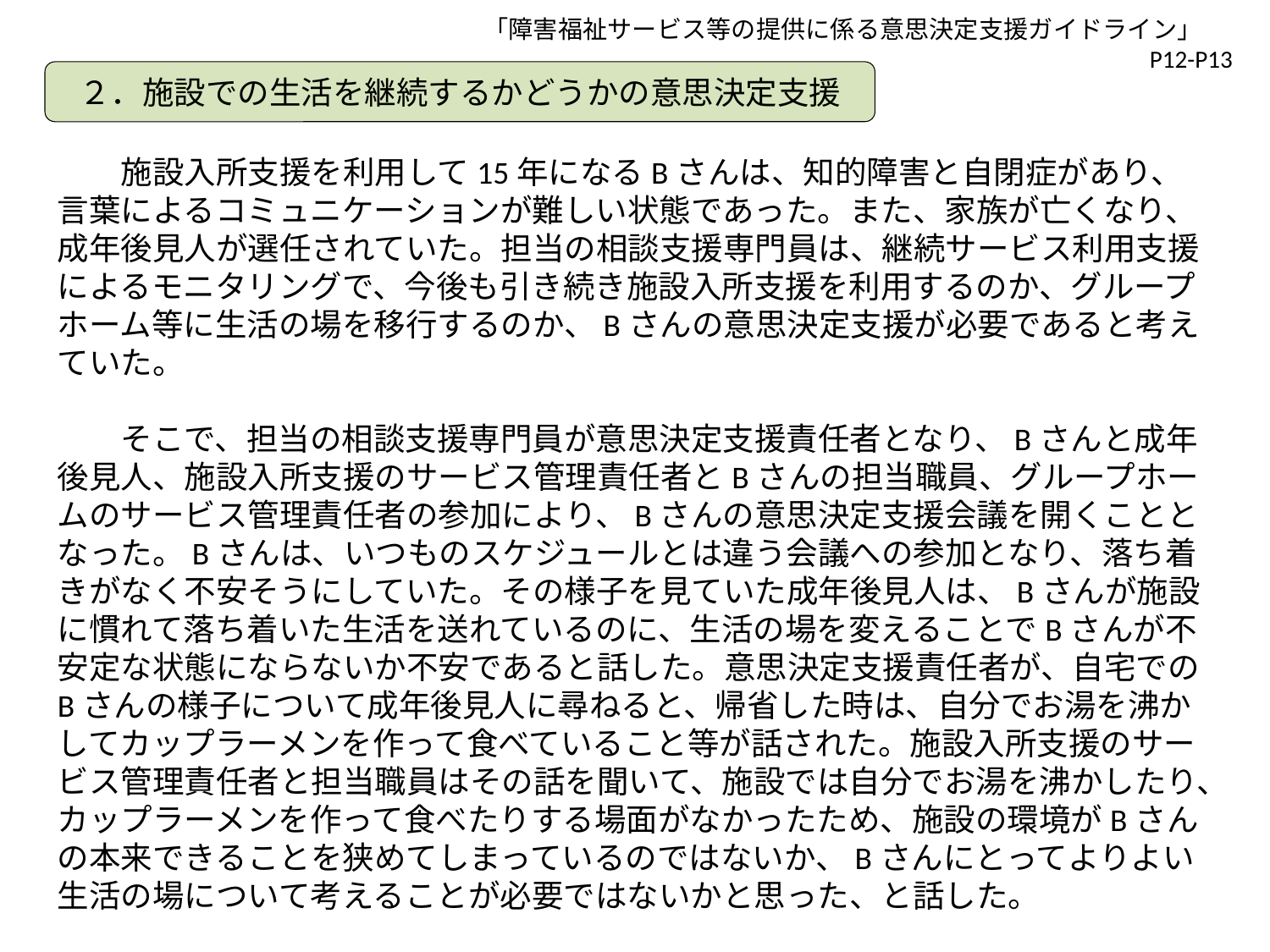

「障害福祉サービス等の提供に係る意思決定支援ガイドライン」　P12-P13
２．施設での生活を継続するかどうかの意思決定支援
　　施設入所支援を利用して15年になるBさんは、知的障害と自閉症があり、言葉によるコミュニケーションが難しい状態であった。また、家族が亡くなり、成年後見人が選任されていた。担当の相談支援専門員は、継続サービス利用支援によるモニタリングで、今後も引き続き施設入所支援を利用するのか、グループホーム等に生活の場を移行するのか、Bさんの意思決定支援が必要であると考えていた。

　　そこで、担当の相談支援専門員が意思決定支援責任者となり、Bさんと成年後見人、施設入所支援のサービス管理責任者とBさんの担当職員、グループホームのサービス管理責任者の参加により、Bさんの意思決定支援会議を開くこととなった。Bさんは、いつものスケジュールとは違う会議への参加となり、落ち着きがなく不安そうにしていた。その様子を見ていた成年後見人は、Bさんが施設に慣れて落ち着いた生活を送れているのに、生活の場を変えることでBさんが不安定な状態にならないか不安であると話した。意思決定支援責任者が、自宅でのBさんの様子について成年後見人に尋ねると、帰省した時は、自分でお湯を沸かしてカップラーメンを作って食べていること等が話された。施設入所支援のサービス管理責任者と担当職員はその話を聞いて、施設では自分でお湯を沸かしたり、カップラーメンを作って食べたりする場面がなかったため、施設の環境がBさんの本来できることを狭めてしまっているのではないか、Bさんにとってよりよい生活の場について考えることが必要ではないかと思った、と話した。